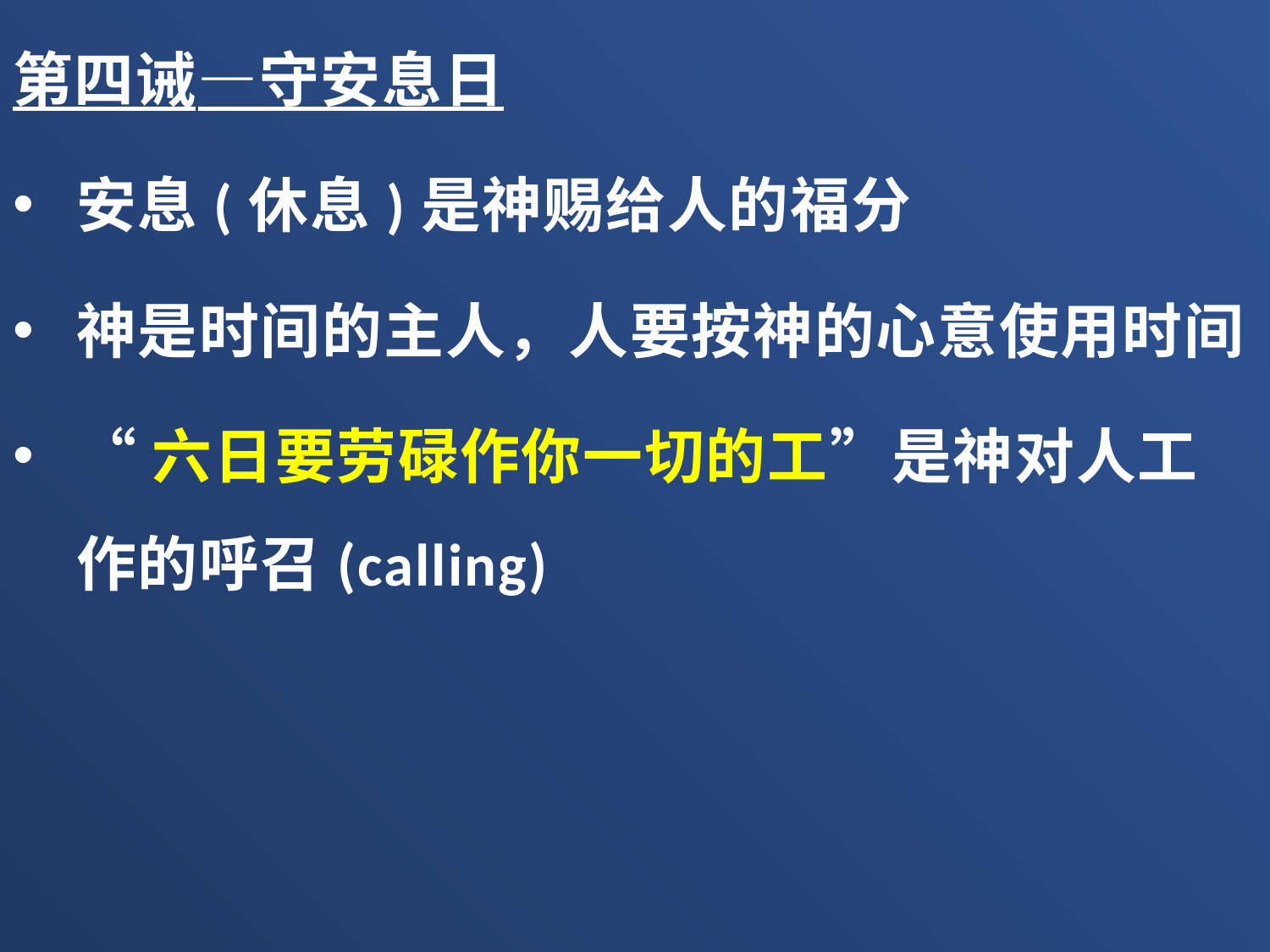

第四诫—守安息日
安息(休息)是神赐给人的福分
神是时间的主人，人要按神的心意使用时间
“六日要劳碌作你一切的工”是神对人工作的呼召(calling)